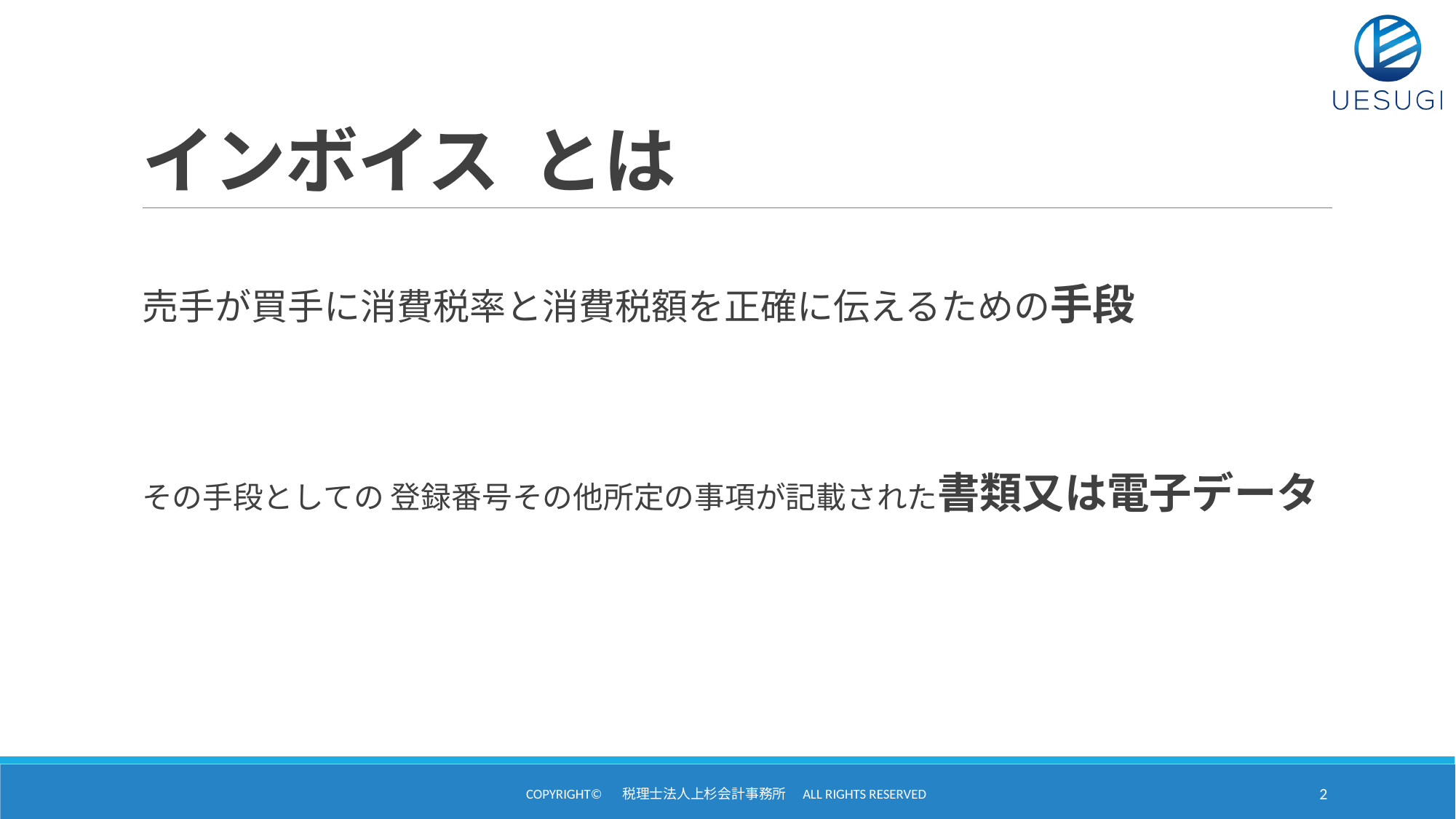

# インボイス  とは

売手が買手に消費税率と消費税額を正確に伝えるための手段

その手段としての 登録番号その他所定の事項が記載された書類又は電子データ
copyright© 　税理士法人上杉会計事務所　aLL RIGHTS RESERVED
2